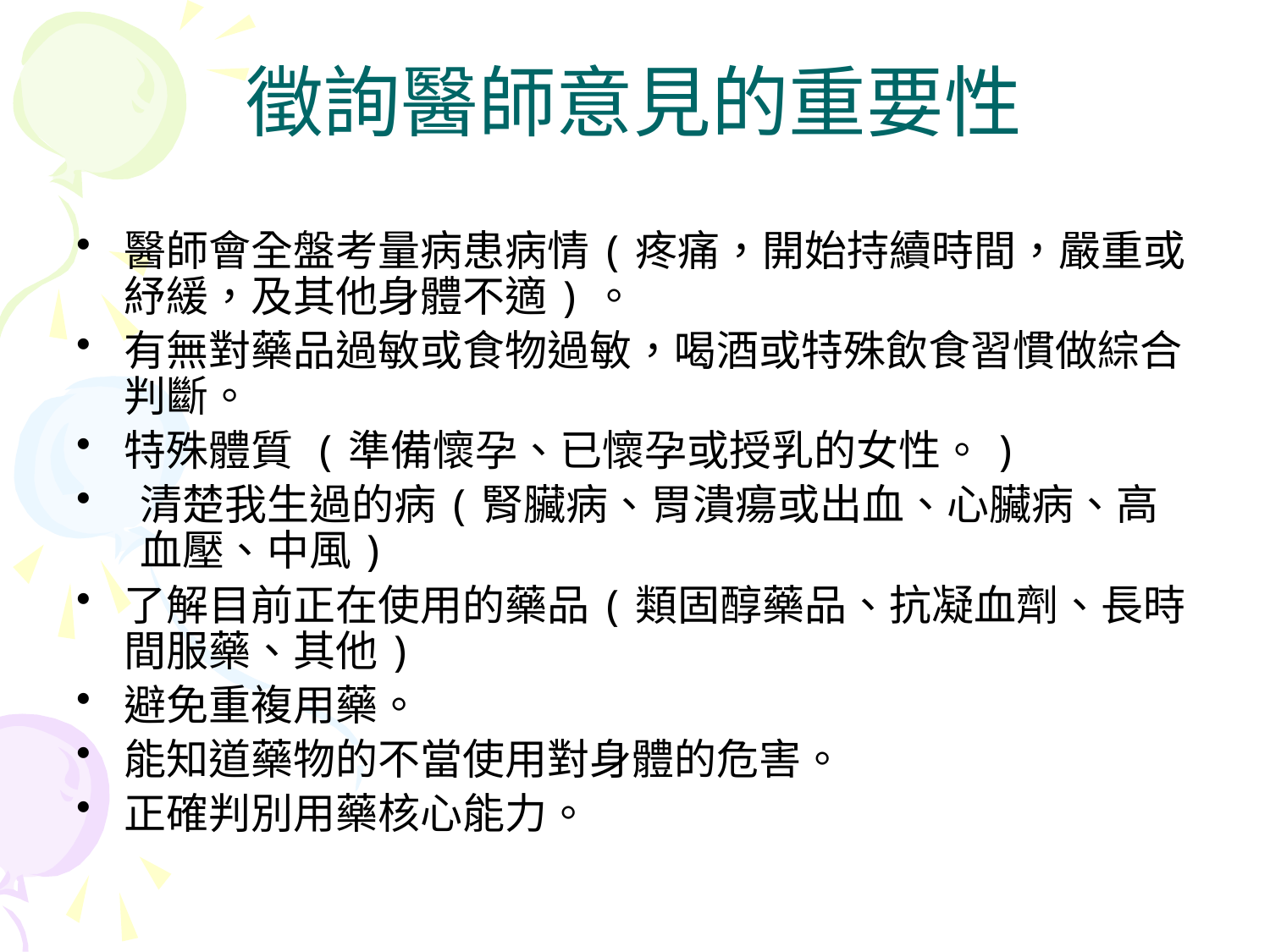

# 徵詢醫師意見的重要性
醫師會全盤考量病患病情(疼痛，開始持續時間，嚴重或紓緩，及其他身體不適)。
有無對藥品過敏或食物過敏，喝酒或特殊飲食習慣做綜合判斷。
特殊體質 (準備懷孕、已懷孕或授乳的女性。)
清楚我生過的病(腎臟病、胃潰瘍或出血、心臟病、高血壓、中風)
了解目前正在使用的藥品(類固醇藥品、抗凝血劑、長時間服藥、其他)
避免重複用藥。
能知道藥物的不當使用對身體的危害。
正確判別用藥核心能力。